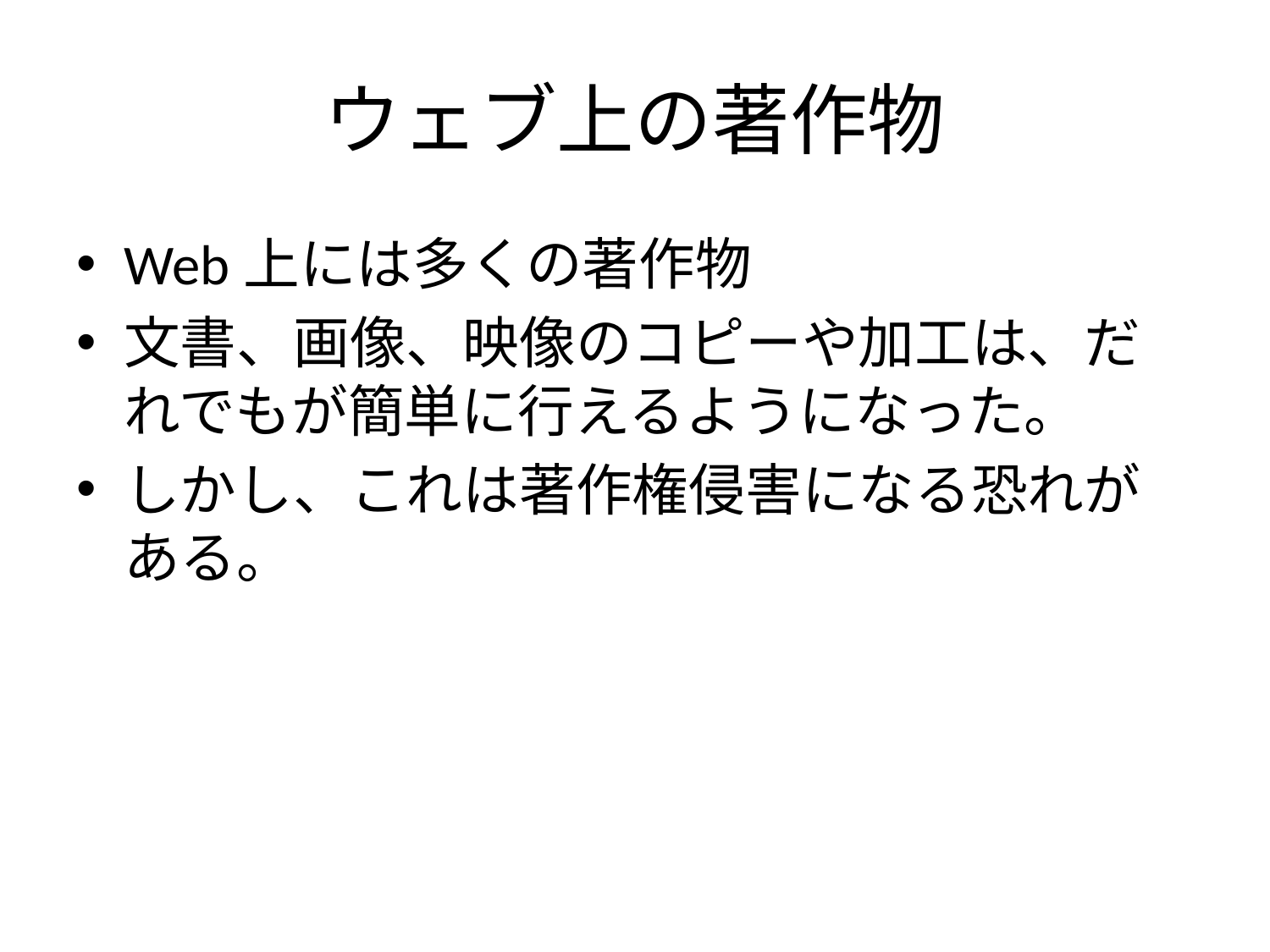

# ウェブ上の著作物
Web上には多くの著作物
文書、画像、映像のコピーや加工は、だれでもが簡単に行えるようになった。
しかし、これは著作権侵害になる恐れがある。